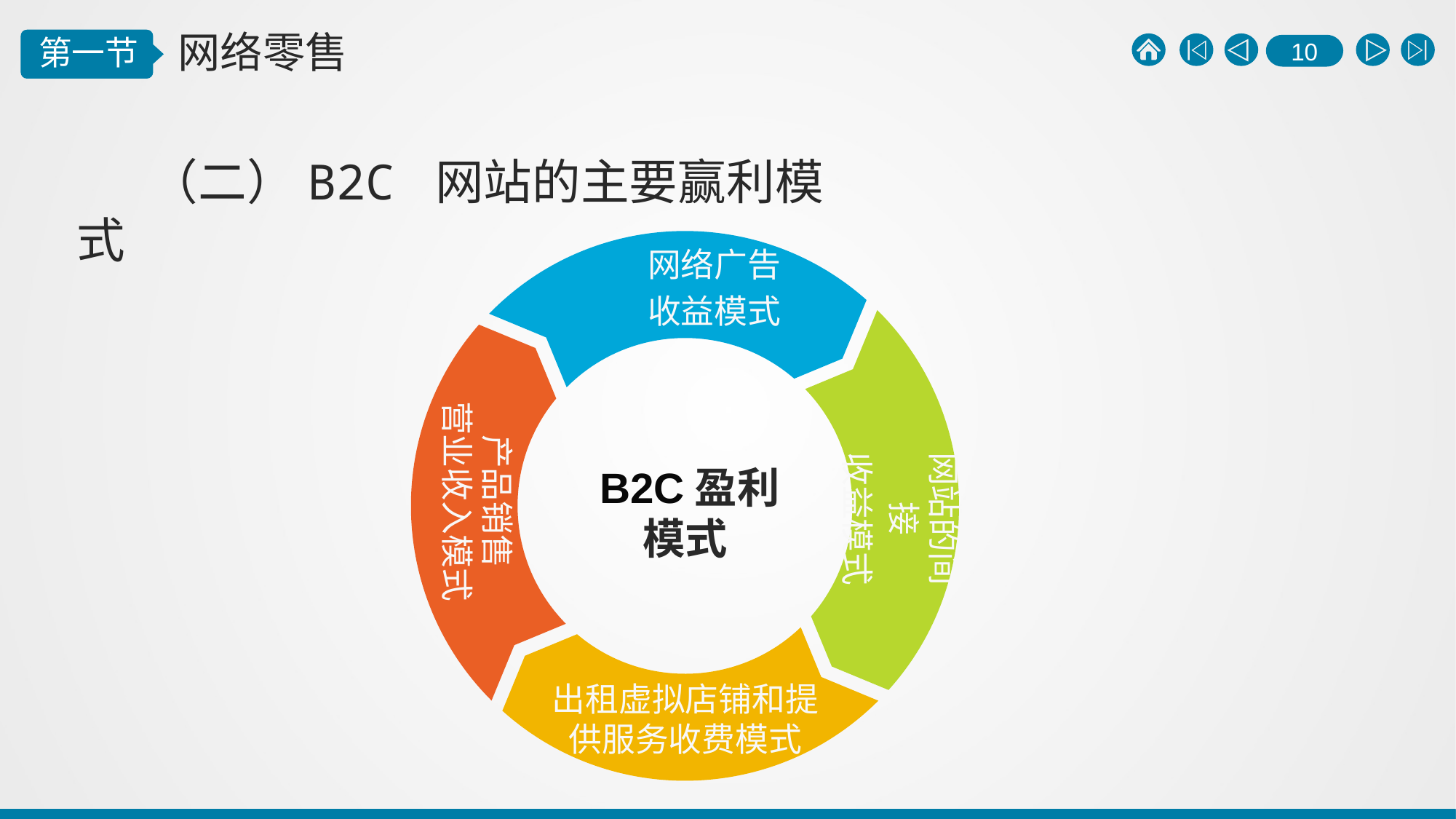

（二）B2C 网站的主要赢利模式

网络广告
收益模式

产品销售
营业收入模式
网站的间接
收益模式
B2C盈利模式

出租虚拟店铺和提供服务收费模式